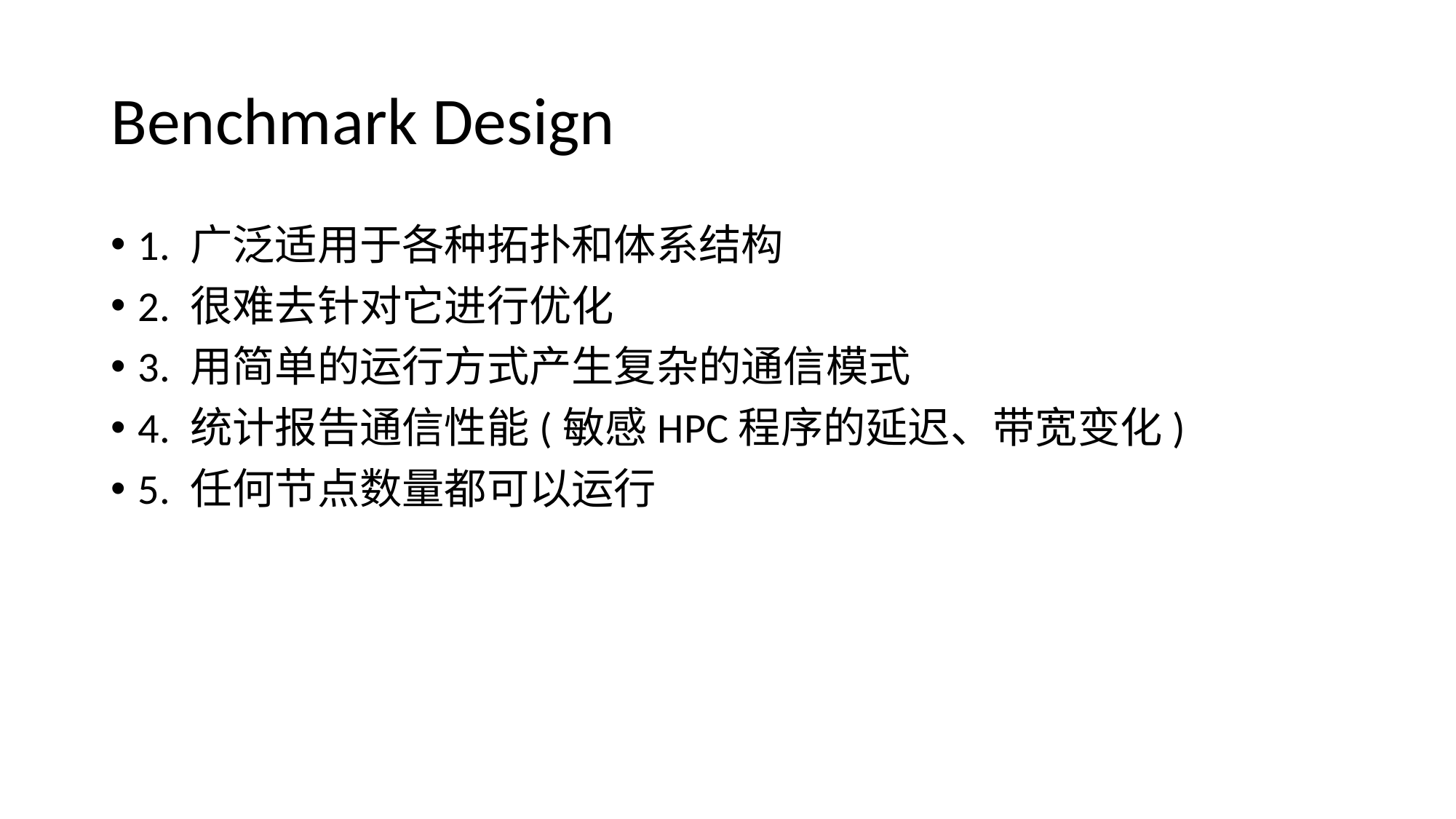

# Benchmark Design
1. 广泛适用于各种拓扑和体系结构
2. 很难去针对它进行优化
3. 用简单的运行方式产生复杂的通信模式
4. 统计报告通信性能(敏感HPC程序的延迟、带宽变化)
5. 任何节点数量都可以运行